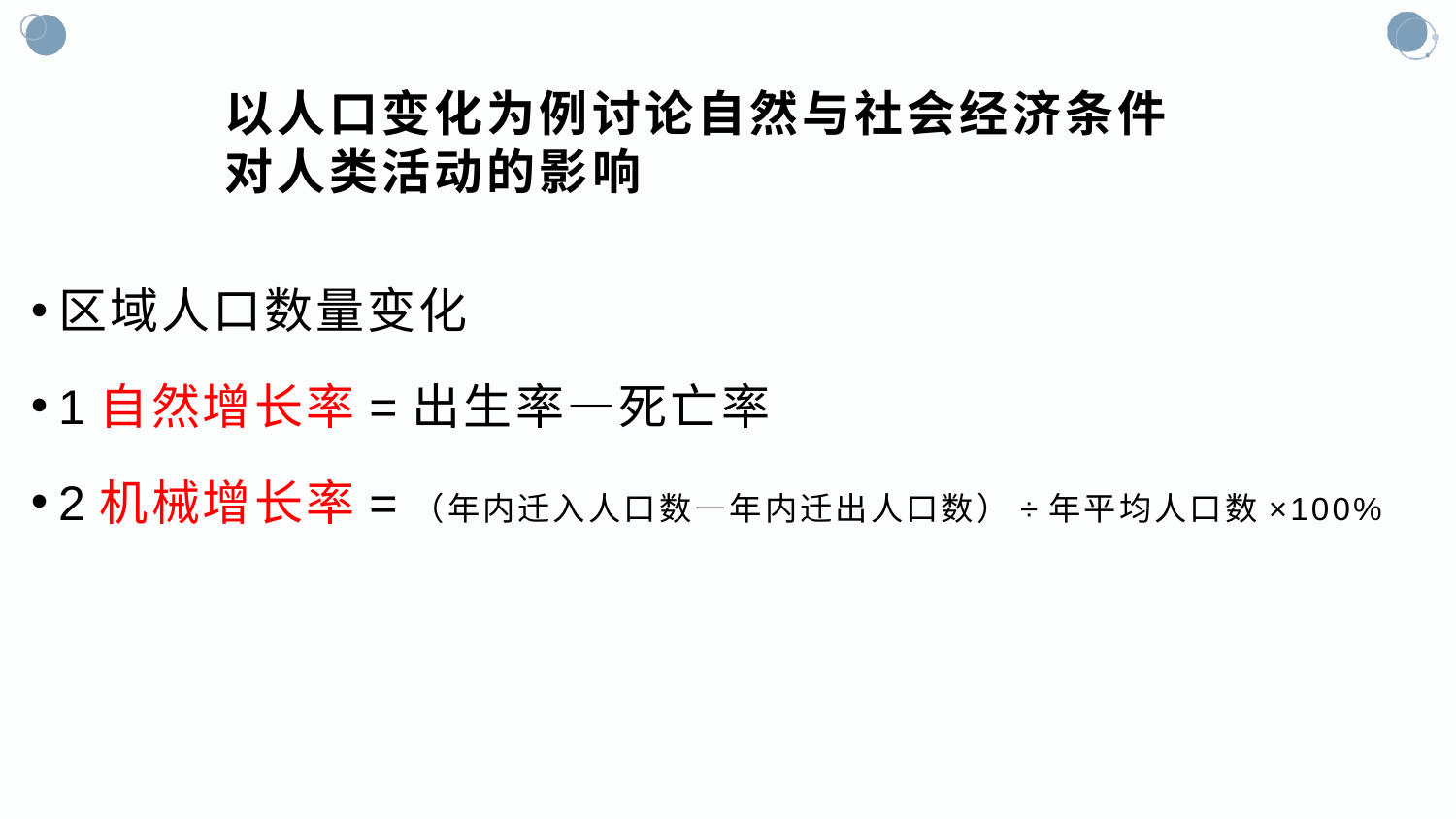

# 以人口变化为例讨论自然与社会经济条件 对人类活动的影响
区域人口数量变化
1自然增长率=出生率—死亡率
2机械增长率=（年内迁入人口数—年内迁出人口数）÷年平均人口数×100%